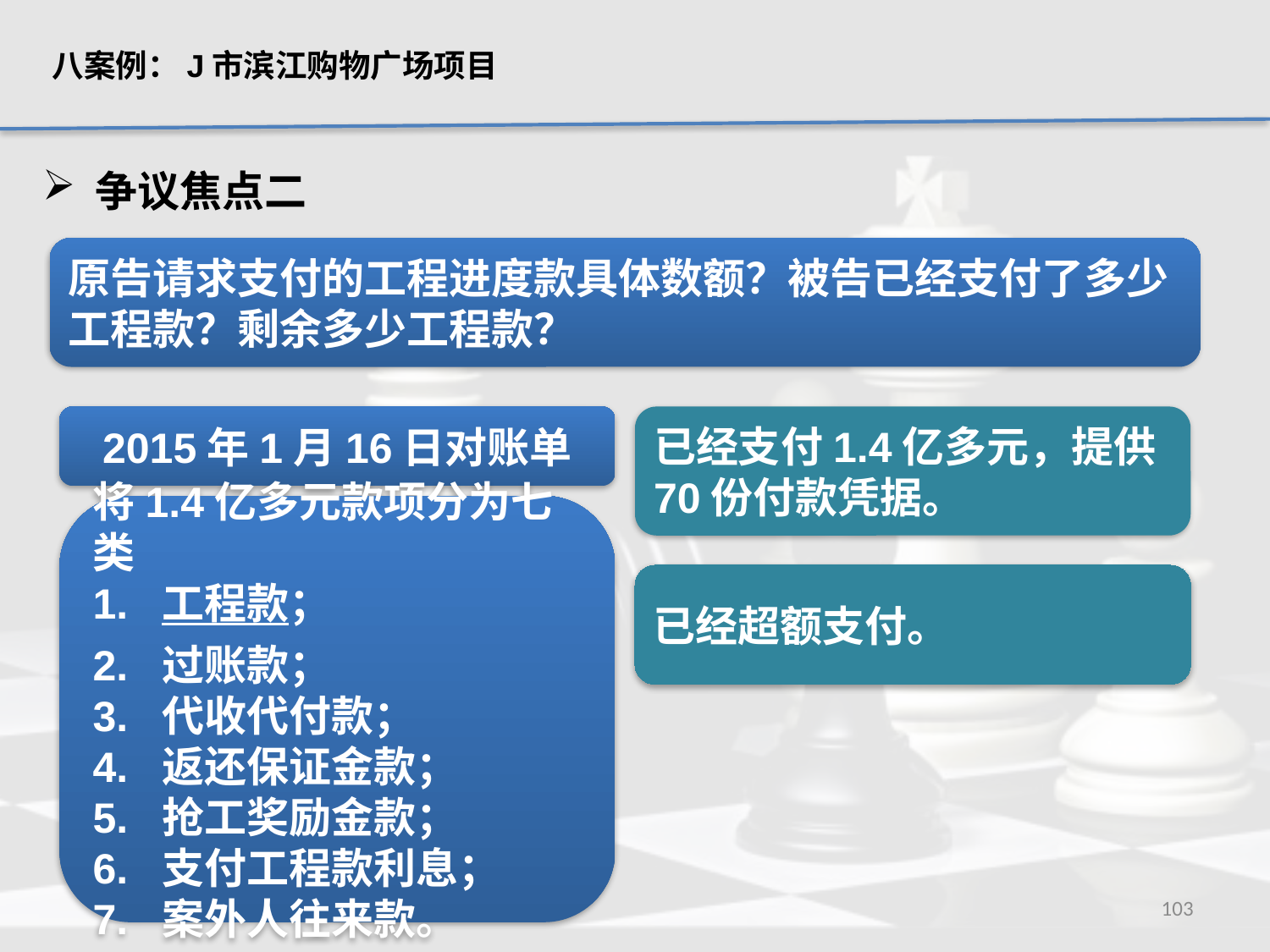

八案例：J市滨江购物广场项目
 争议焦点二
原告请求支付的工程进度款具体数额？被告已经支付了多少工程款？剩余多少工程款？
2015年1月16日对账单
已经支付1.4亿多元，提供70份付款凭据。
将1.4亿多元款项分为七类
1.  工程款；
2.  过账款；
3.  代收代付款；
4.  返还保证金款；
5.  抢工奖励金款；
6.  支付工程款利息；
7.  案外人往来款。
已经超额支付。
103